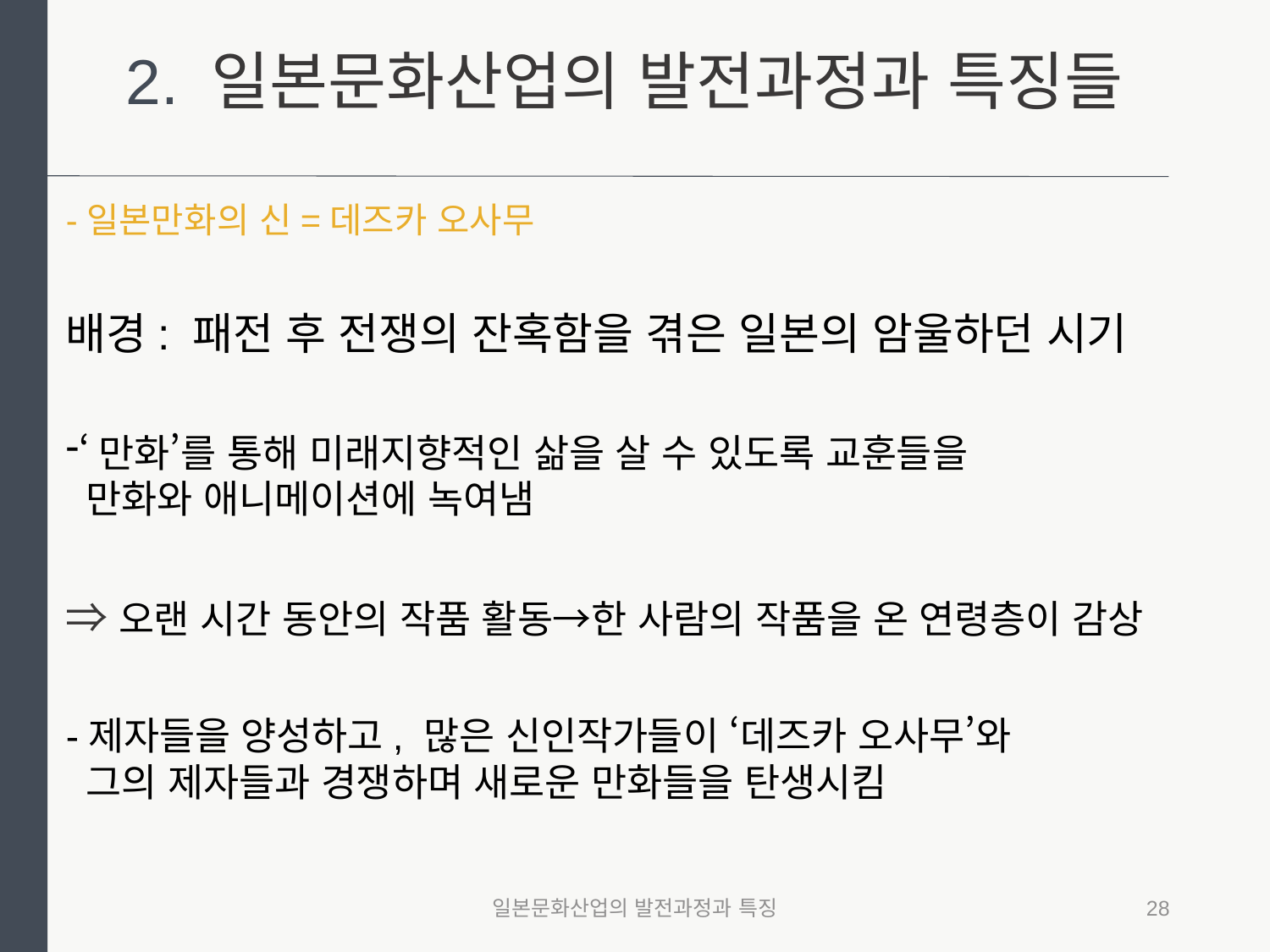

2. 일본문화산업의 발전과정과 특징들
-일본만화의 신=데즈카 오사무

배경: 패전 후 전쟁의 잔혹함을 겪은 일본의 암울하던 시기

‘만화’를 통해 미래지향적인 삶을 살 수 있도록 교훈들을
 만화와 애니메이션에 녹여냄

⇒오랜 시간 동안의 작품 활동→한 사람의 작품을 온 연령층이 감상

-제자들을 양성하고, 많은 신인작가들이 ‘데즈카 오사무’와
 그의 제자들과 경쟁하며 새로운 만화들을 탄생시킴

일본문화산업의 발전과정과 특징
28